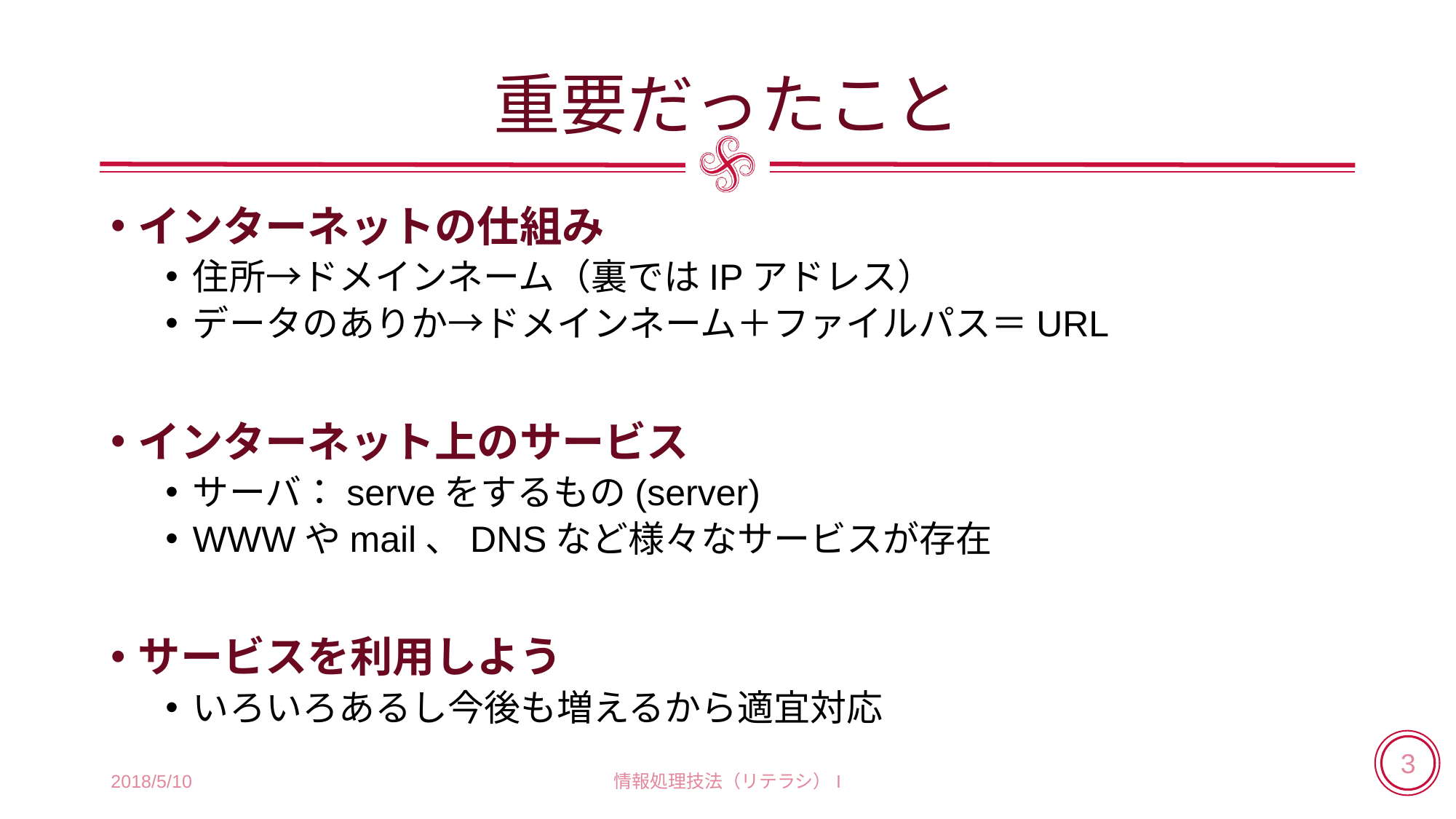

# 重要だったこと
インターネットの仕組み
住所→ドメインネーム（裏ではIPアドレス）
データのありか→ドメインネーム＋ファイルパス＝URL

インターネット上のサービス
サーバ：serveをするもの(server)
WWWやmail、DNSなど様々なサービスが存在

サービスを利用しよう
いろいろあるし今後も増えるから適宜対応
2018/5/10
情報処理技法（リテラシ）I